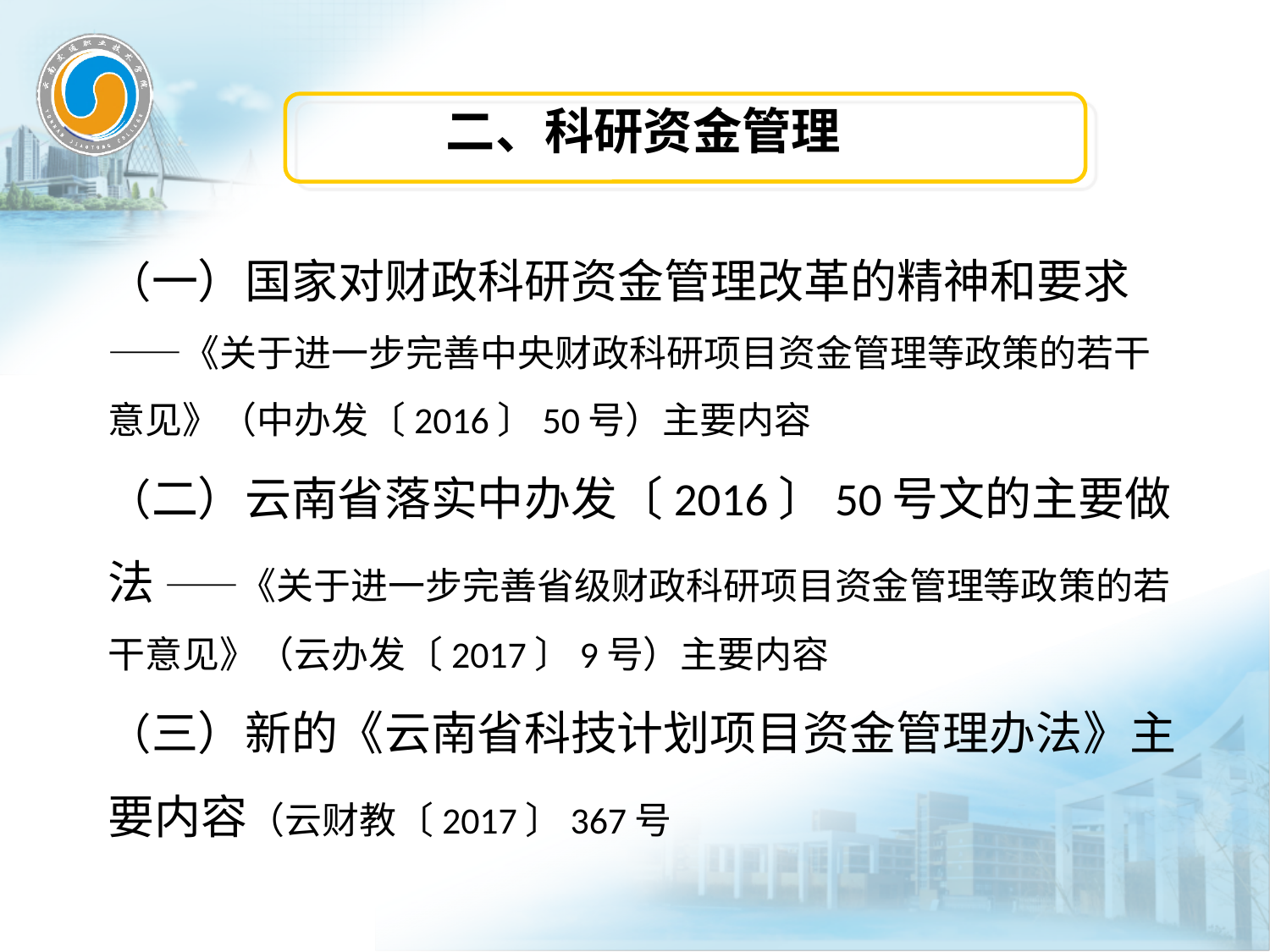

二、科研资金管理

（一）国家对财政科研资金管理改革的精神和要求——《关于进一步完善中央财政科研项目资金管理等政策的若干意见》（中办发〔2016〕50号）主要内容
（二）云南省落实中办发〔2016〕50号文的主要做法 ——《关于进一步完善省级财政科研项目资金管理等政策的若干意见》（云办发〔2017〕9号）主要内容
（三）新的《云南省科技计划项目资金管理办法》主要内容（云财教〔2017〕367号